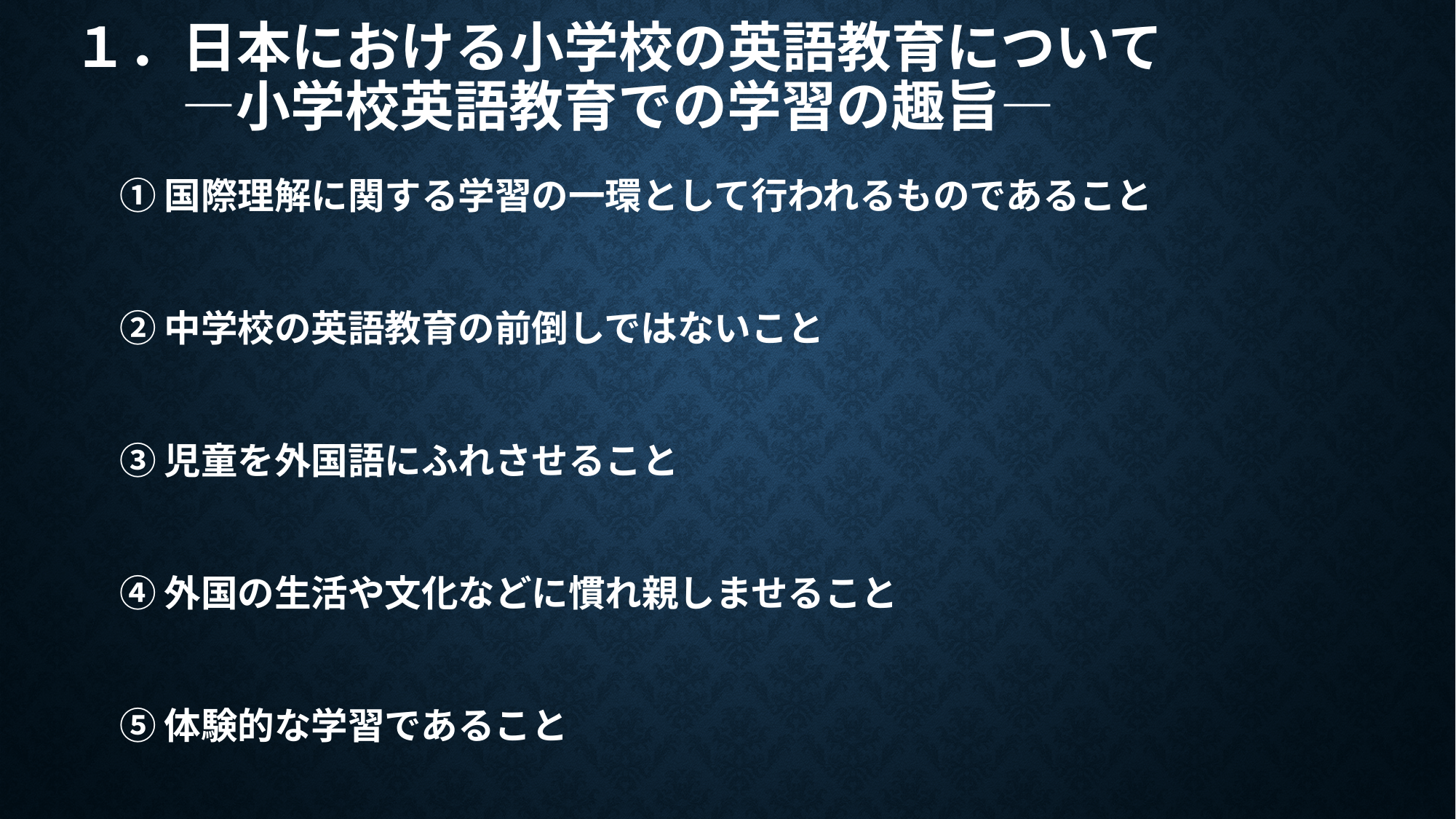

# １．日本における小学校の英語教育について ―小学校英語教育での学習の趣旨―
①国際理解に関する学習の一環として行われるものであること

②中学校の英語教育の前倒しではないこと

③児童を外国語にふれさせること

④外国の生活や文化などに慣れ親しませること

⑤体験的な学習であること